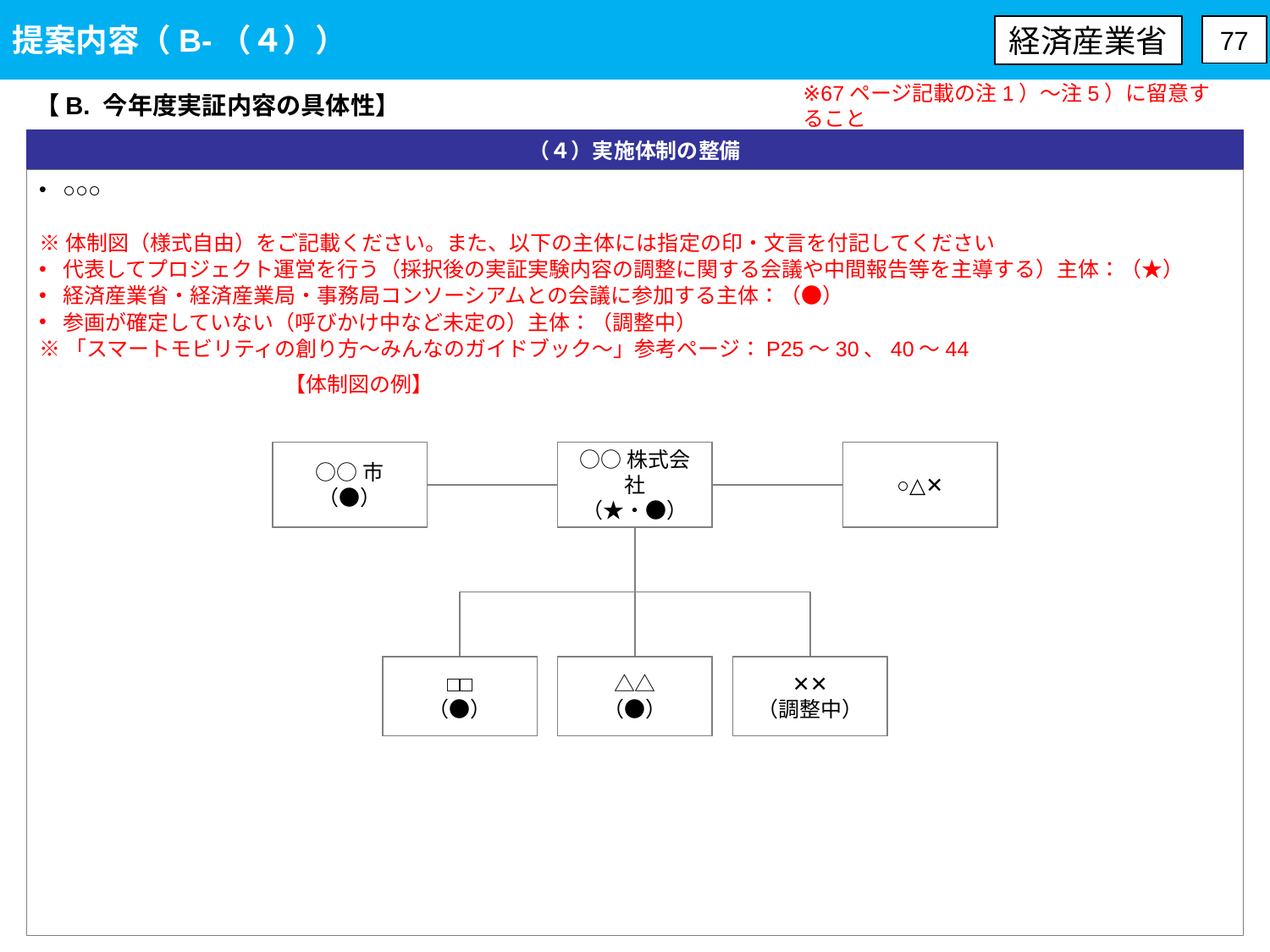

提案内容（B-（４））
経済産業省
77
【B. 今年度実証内容の具体性】
※67ページ記載の注1）～注5）に留意すること
（４）実施体制の整備
○○○

※体制図（様式自由）をご記載ください。また、以下の主体には指定の印・文言を付記してください
代表してプロジェクト運営を行う（採択後の実証実験内容の調整に関する会議や中間報告等を主導する）主体：（★）
経済産業省・経済産業局・事務局コンソーシアムとの会議に参加する主体：（●）
参画が確定していない（呼びかけ中など未定の）主体：（調整中）
※「スマートモビリティの創り方～みんなのガイドブック～」参考ページ：P25～30、40～44
【体制図の例】
○○市
（●）
○○株式会社
（★・●）
○△✕
□□
（●）
△△
（●）
✕✕
（調整中）